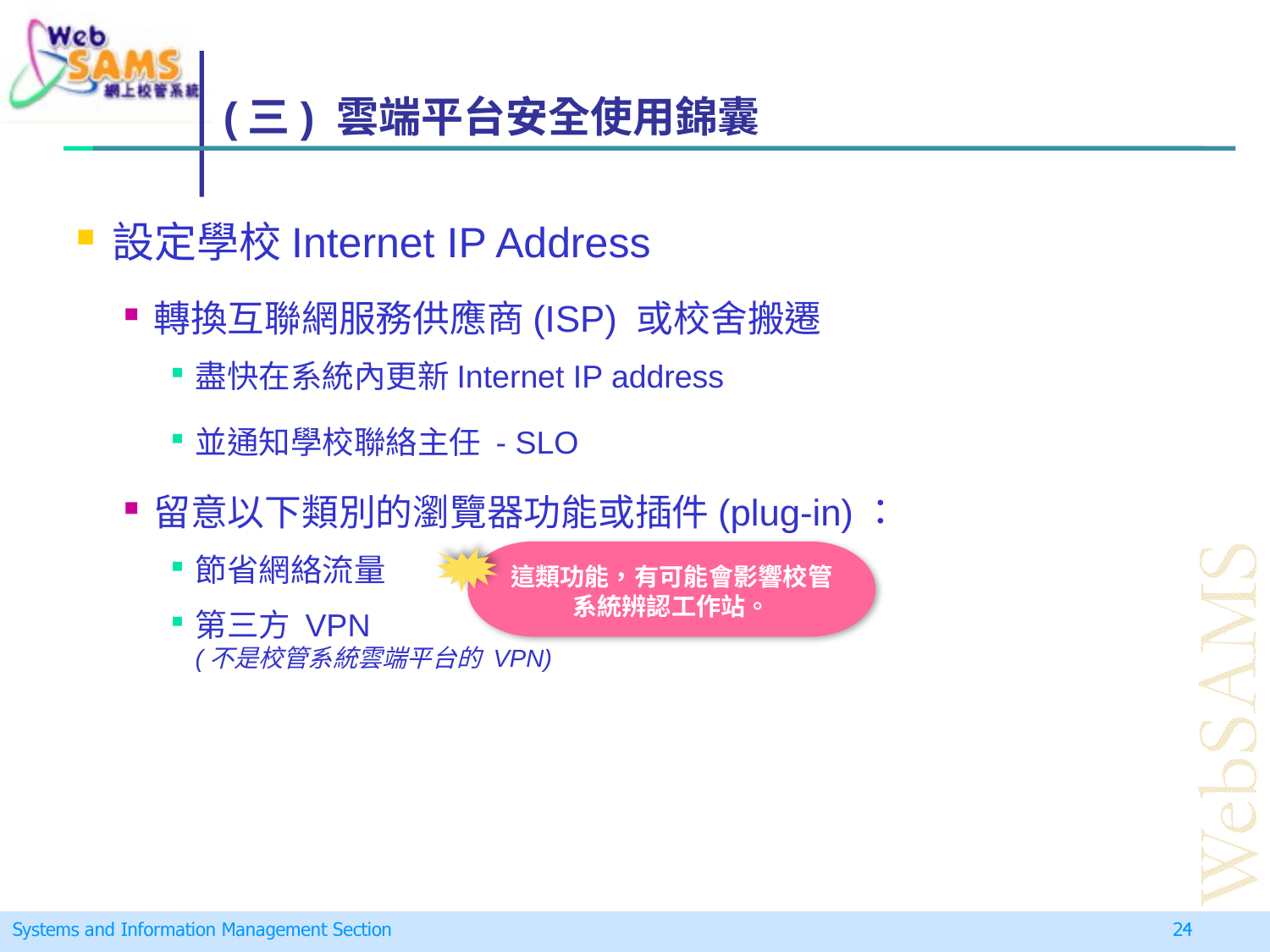

(三) 雲端平台安全使用錦囊
設定學校Internet IP Address
轉換互聯網服務供應商(ISP) 或校舍搬遷
盡快在系統內更新Internet IP address
並通知學校聯絡主任 - SLO
留意以下類別的瀏覽器功能或插件(plug-in)：
節省網絡流量
第三方 VPN
(不是校管系統雲端平台的 VPN)

這類功能，有可能會影響校管系統辨認工作站。